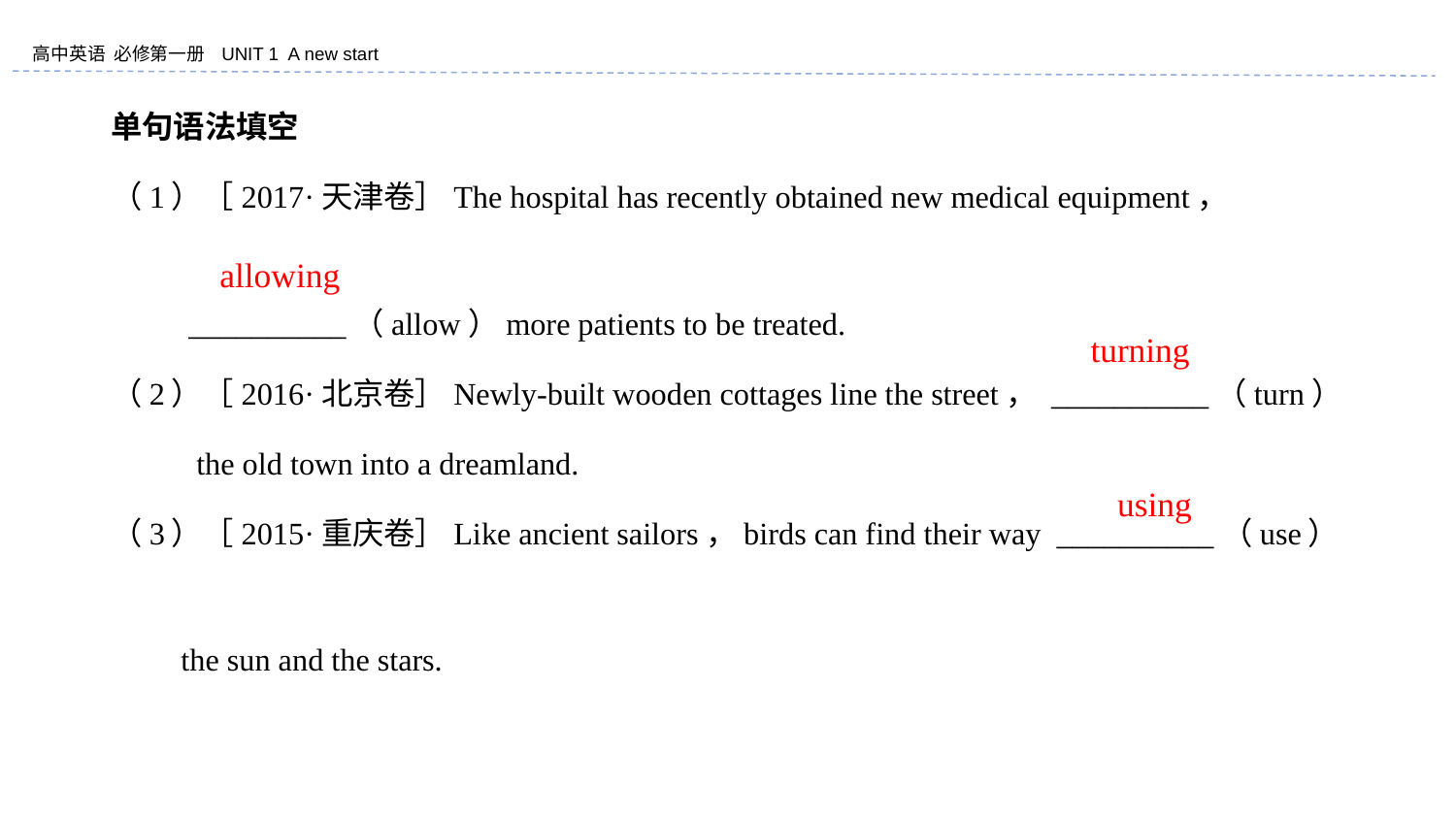

单句语法填空
（1）［2017·天津卷］The hospital has recently obtained new medical equipment，
          __________（allow）more patients to be treated.
（2）［2016·北京卷］Newly-built wooden cottages line the street， __________（turn）
           the old town into a dreamland.
（3）［2015·重庆卷］Like ancient sailors，birds can find their way  __________（use）
         the sun and the stars.

allowing
turning
using